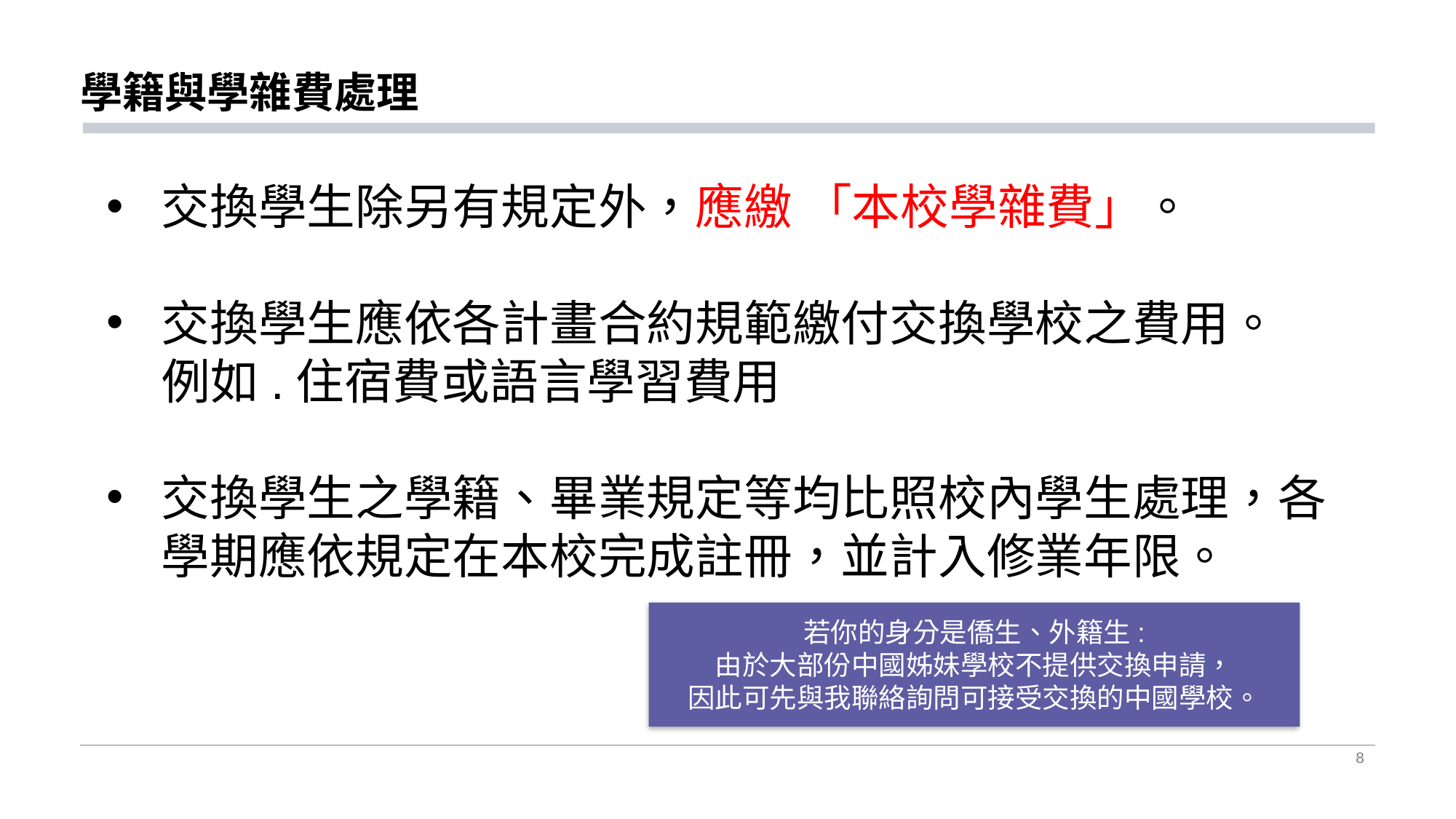

# 學籍與學雜費處理
交換學生除另有規定外，應繳 「本校學雜費」。

交換學生應依各計畫合約規範繳付交換學校之費用。
    例如.住宿費或語言學習費用

交換學生之學籍、畢業規定等均比照校內學生處理，各學期應依規定在本校完成註冊，並計入修業年限。

Text here
若你的身分是僑生、外籍生:
由於大部份中國姊妹學校不提供交換申請，
因此可先與我聯絡詢問可接受交換的中國學校。
8